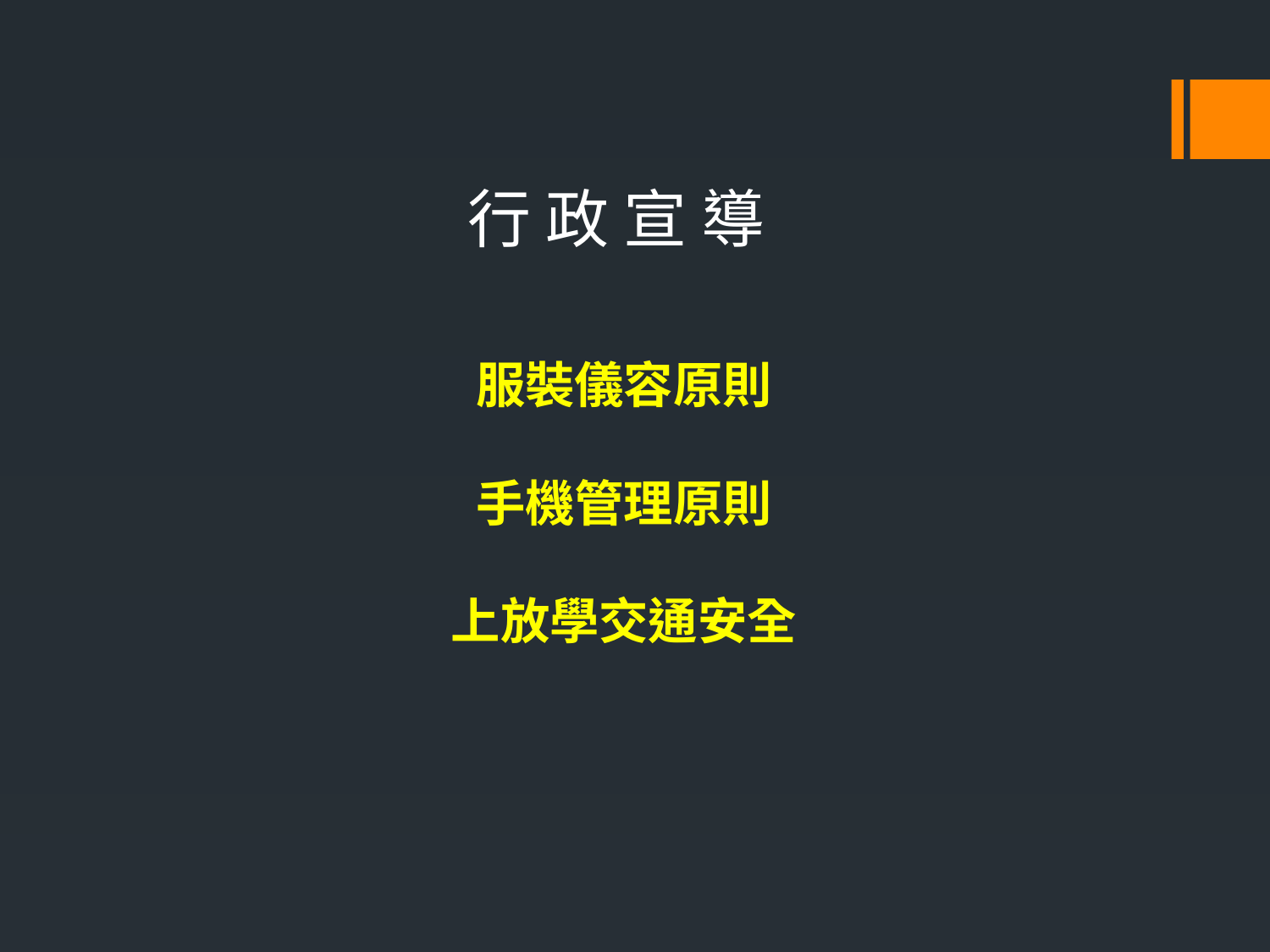

行 政 宣 導
# 服裝儀容原則 手機管理原則 上放學交通安全